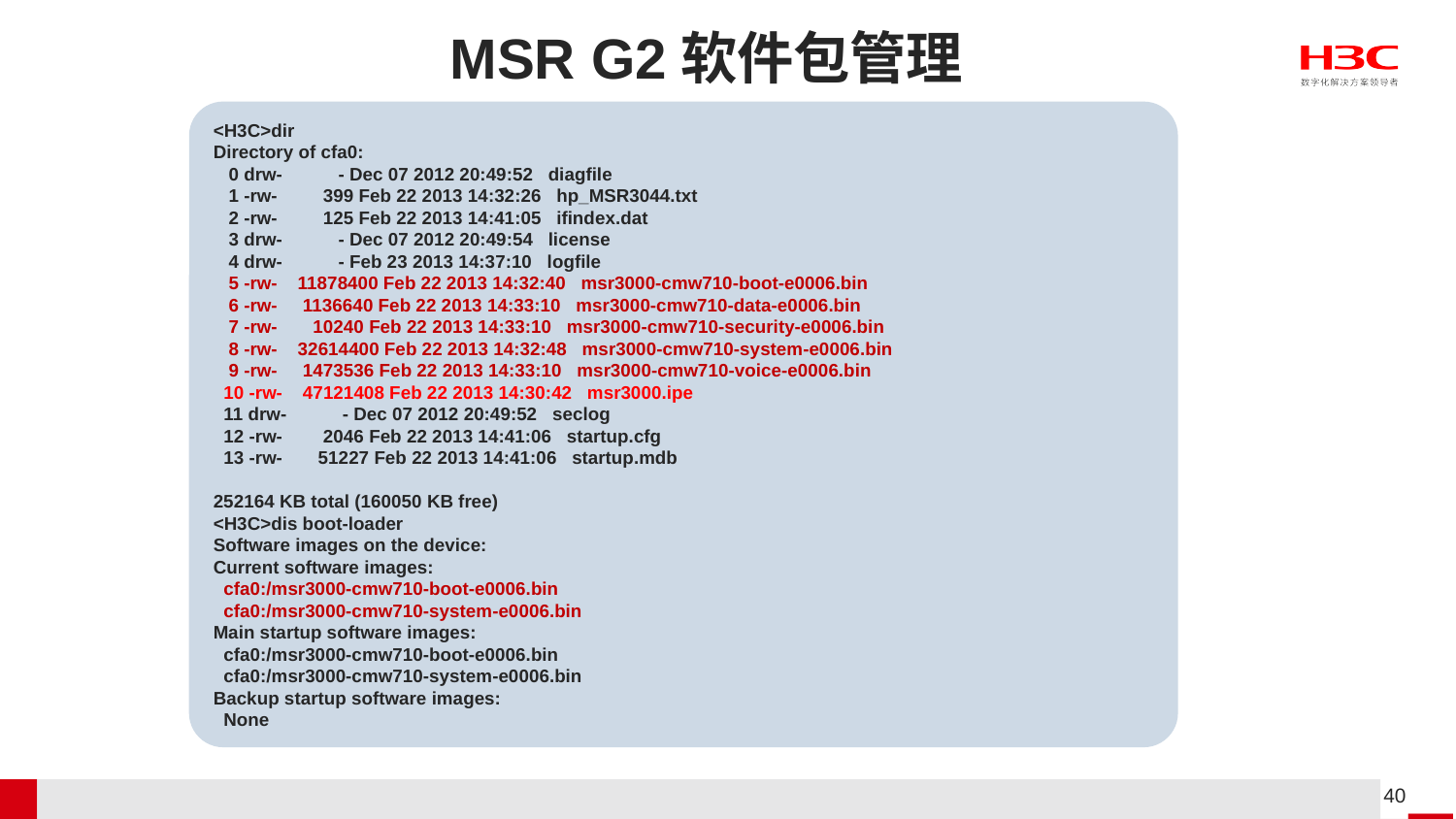

# MSR G2软件包管理
<H3C>dir
Directory of cfa0:
   0 drw-           - Dec 07 2012 20:49:52   diagfile
   1 -rw-         399 Feb 22 2013 14:32:26   hp_MSR3044.txt
   2 -rw-         125 Feb 22 2013 14:41:05   ifindex.dat
   3 drw-           - Dec 07 2012 20:49:54   license
   4 drw-           - Feb 23 2013 14:37:10   logfile
   5 -rw-    11878400 Feb 22 2013 14:32:40   msr3000-cmw710-boot-e0006.bin
   6 -rw-     1136640 Feb 22 2013 14:33:10   msr3000-cmw710-data-e0006.bin
   7 -rw-       10240 Feb 22 2013 14:33:10   msr3000-cmw710-security-e0006.bin
   8 -rw-    32614400 Feb 22 2013 14:32:48   msr3000-cmw710-system-e0006.bin
   9 -rw-     1473536 Feb 22 2013 14:33:10   msr3000-cmw710-voice-e0006.bin
  10 -rw-    47121408 Feb 22 2013 14:30:42   msr3000.ipe
  11 drw-           - Dec 07 2012 20:49:52   seclog
  12 -rw-        2046 Feb 22 2013 14:41:06   startup.cfg
  13 -rw-       51227 Feb 22 2013 14:41:06   startup.mdb

252164 KB total (160050 KB free)
<H3C>dis boot-loader
Software images on the device:
Current software images:
  cfa0:/msr3000-cmw710-boot-e0006.bin
  cfa0:/msr3000-cmw710-system-e0006.bin
Main startup software images:
  cfa0:/msr3000-cmw710-boot-e0006.bin
  cfa0:/msr3000-cmw710-system-e0006.bin
Backup startup software images:
  None